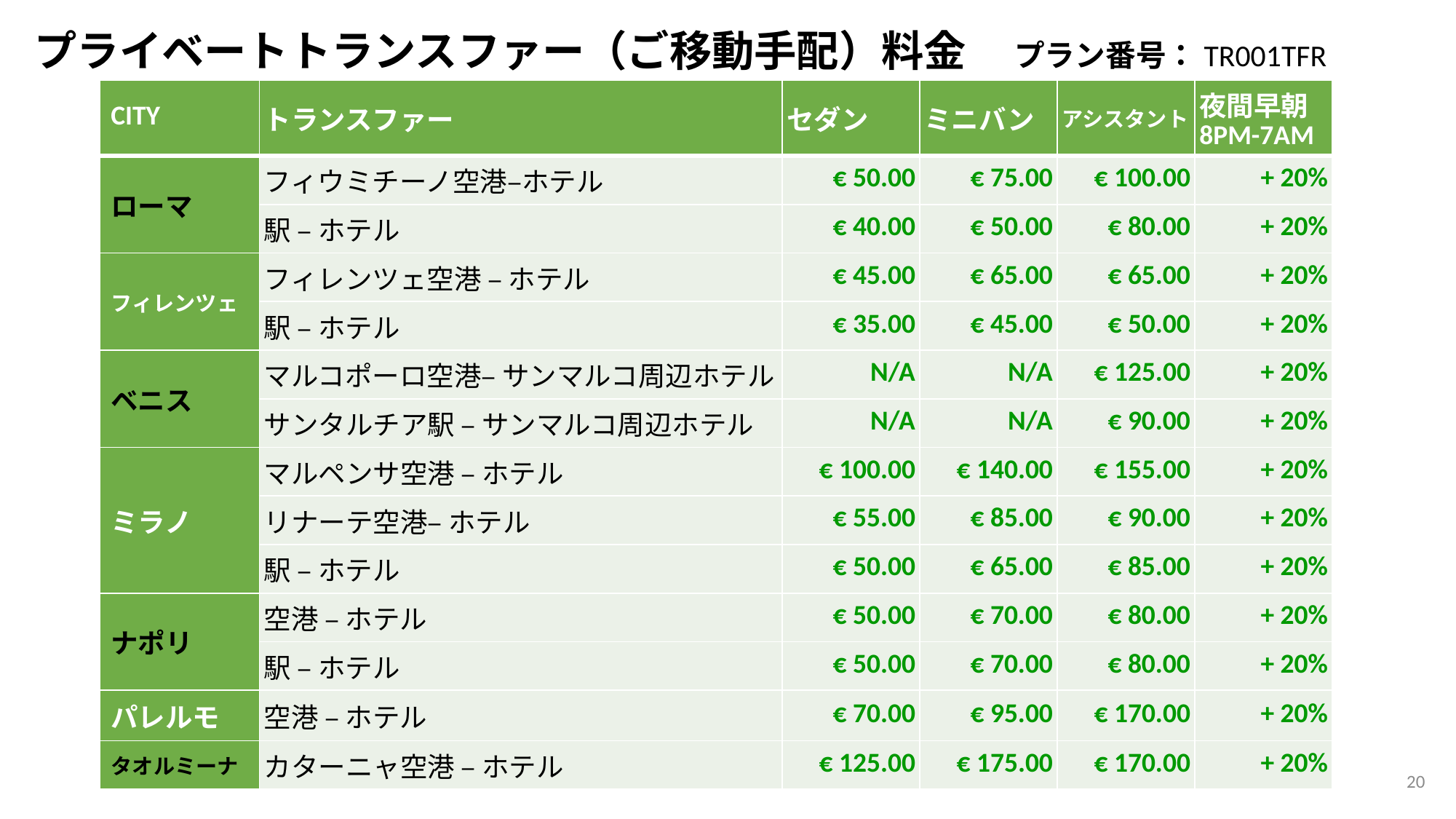

# プライベートトランスファー（ご移動手配）料金     プラン番号：TR001TFR
| CITY | トランスファー | セダン | ミニバン | アシスタント | 夜間早朝8PM-7AM |
| --- | --- | --- | --- | --- | --- |
| ローマ | フィウミチーノ空港–ホテル | € 50.00 | € 75.00 | € 100.00 | + 20% |
|  | 駅 – ホテル | € 40.00 | € 50.00 | € 80.00 | + 20% |
| フィレンツェ | フィレンツェ空港 – ホテル | € 45.00 | € 65.00 | € 65.00 | + 20% |
|  | 駅 – ホテル | € 35.00 | € 45.00 | € 50.00 | + 20% |
| ベニス | マルコポーロ空港– サンマルコ周辺ホテル | N/A | N/A | € 125.00 | + 20% |
|  | サンタルチア駅 – サンマルコ周辺ホテル | N/A | N/A | € 90.00 | + 20% |
| ミラノ | マルペンサ空港 – ホテル | € 100.00 | € 140.00 | € 155.00 | + 20% |
|  | リナーテ空港– ホテル | € 55.00 | € 85.00 | € 90.00 | + 20% |
|  | 駅 – ホテル | € 50.00 | € 65.00 | € 85.00 | + 20% |
| ナポリ | 空港 – ホテル | € 50.00 | € 70.00 | € 80.00 | + 20% |
|  | 駅 – ホテル | € 50.00 | € 70.00 | € 80.00 | + 20% |
| パレルモ | 空港 – ホテル | € 70.00 | € 95.00 | € 170.00 | + 20% |
| タオルミーナ | カターニャ空港 – ホテル | € 125.00 | € 175.00 | € 170.00 | + 20% |
20